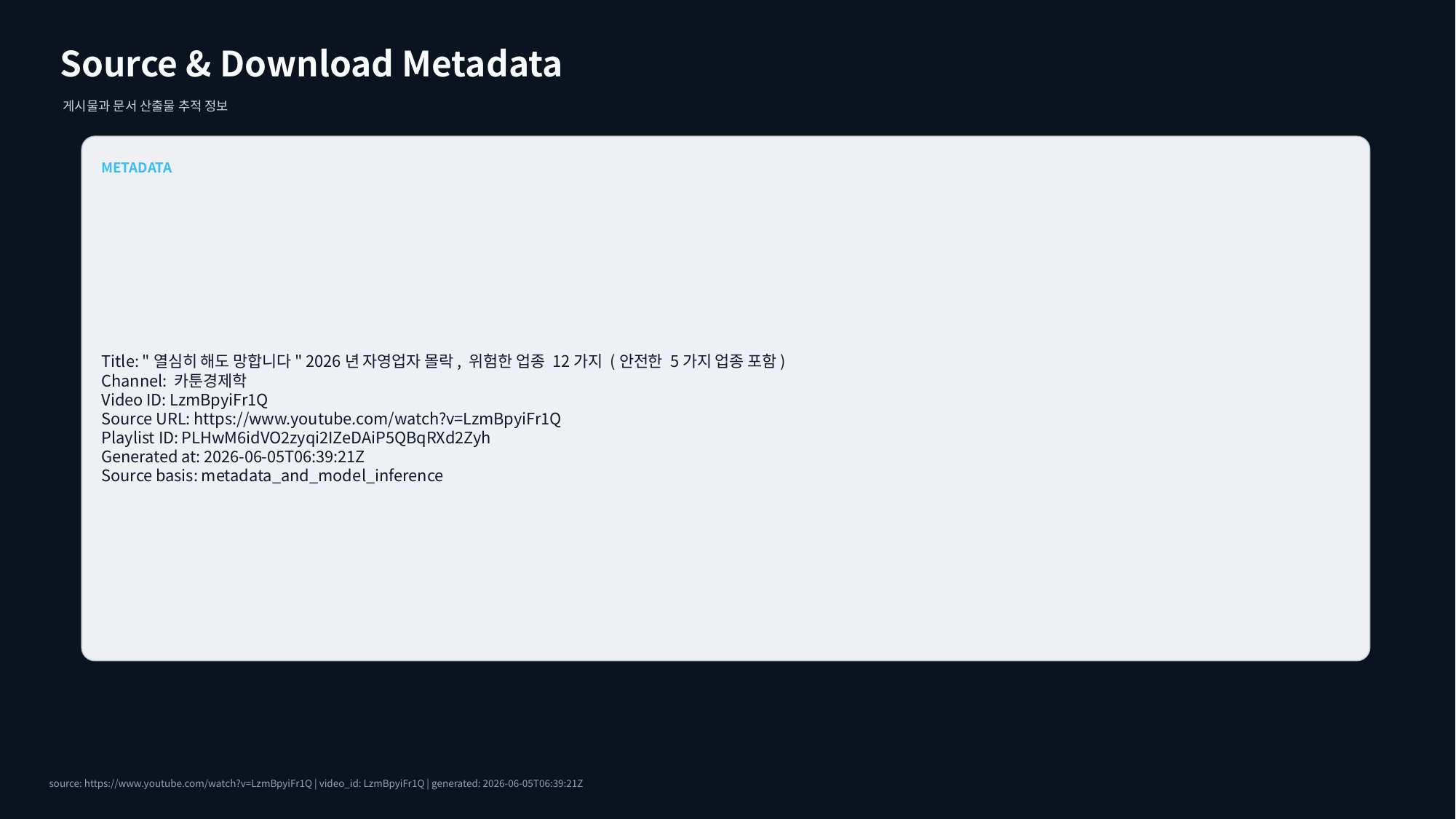

Source & Download Metadata
게시물과 문서 산출물 추적 정보

METADATA
Title: "열심히 해도 망합니다" 2026년 자영업자 몰락, 위험한 업종 12가지 (안전한 5가지 업종 포함)
Channel: 카툰경제학
Video ID: LzmBpyiFr1Q
Source URL: https://www.youtube.com/watch?v=LzmBpyiFr1Q
Playlist ID: PLHwM6idVO2zyqi2IZeDAiP5QBqRXd2Zyh
Generated at: 2026-06-05T06:39:21Z
Source basis: metadata_and_model_inference
source: https://www.youtube.com/watch?v=LzmBpyiFr1Q | video_id: LzmBpyiFr1Q | generated: 2026-06-05T06:39:21Z